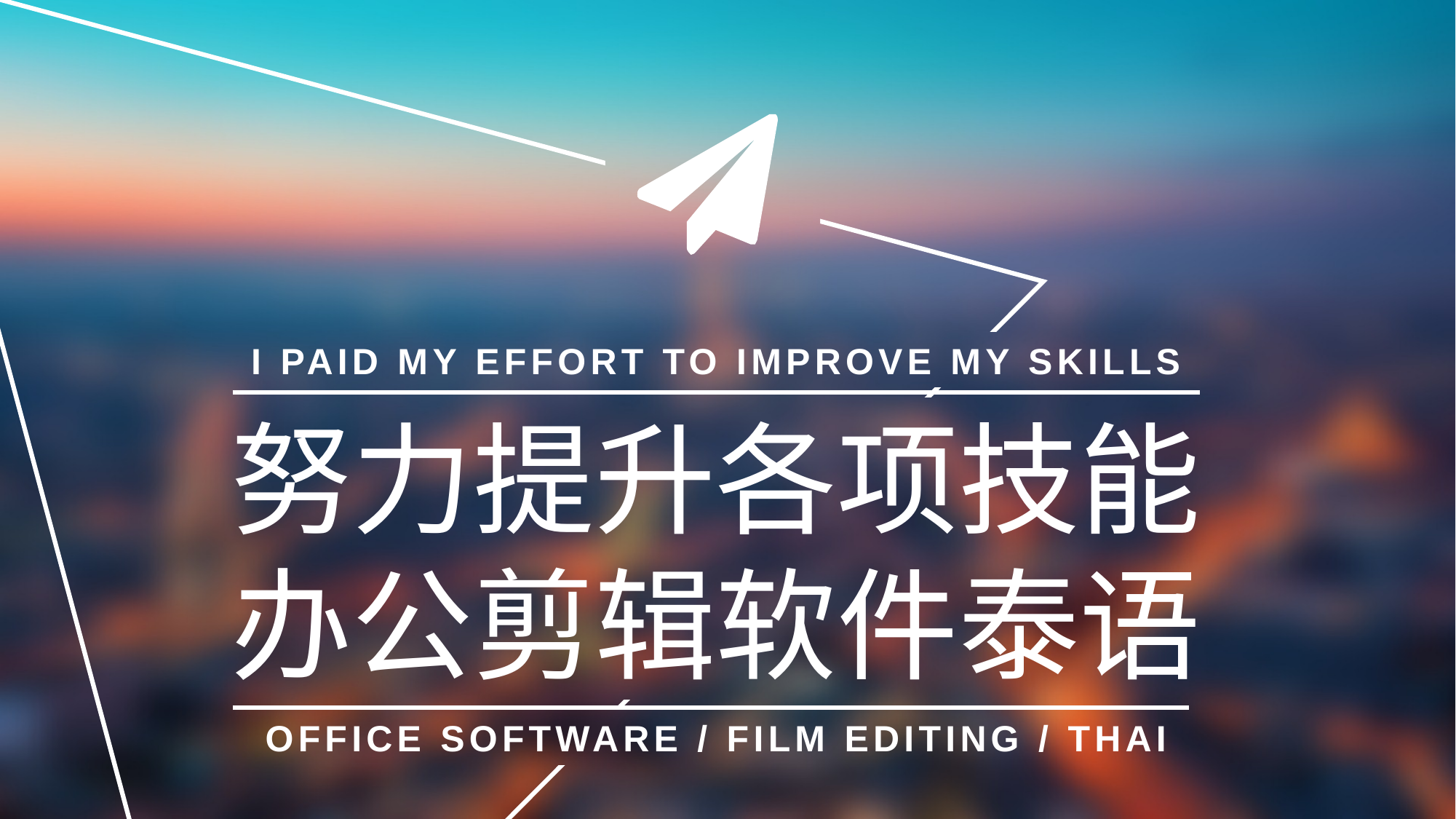

I PAID MY EFFORT TO IMPROVE MY SKILLS
努力提升各项技能
办公剪辑软件泰语
OFFICE SOFTWARE / FILM EDITING / THAI